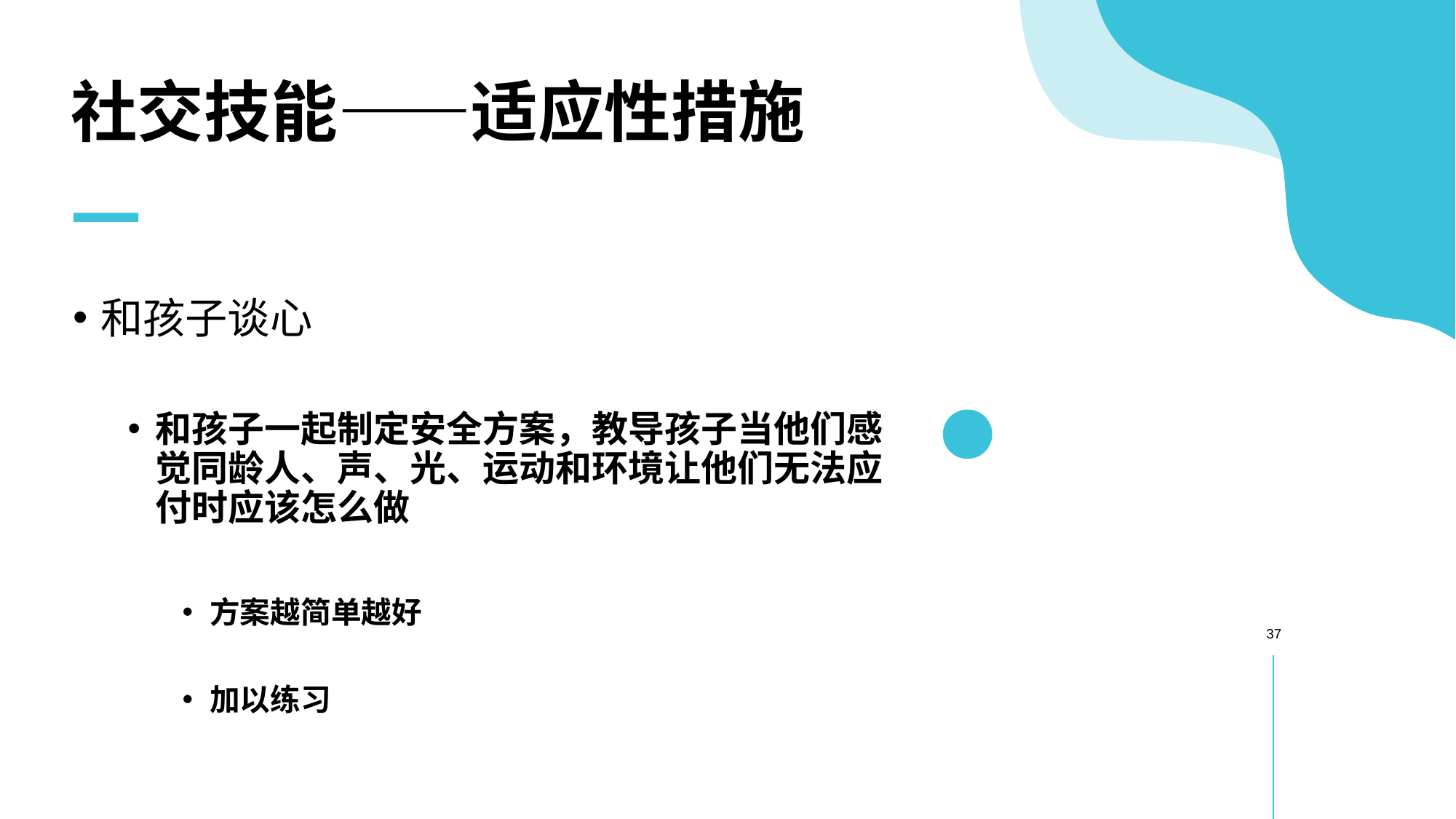

# 社交技能——适应性措施

和孩子谈心

和孩子一起制定安全方案，教导孩子当他们感觉同龄人、声、光、运动和环境让他们无法应付时应该怎么做

方案越简单越好

加以练习

37